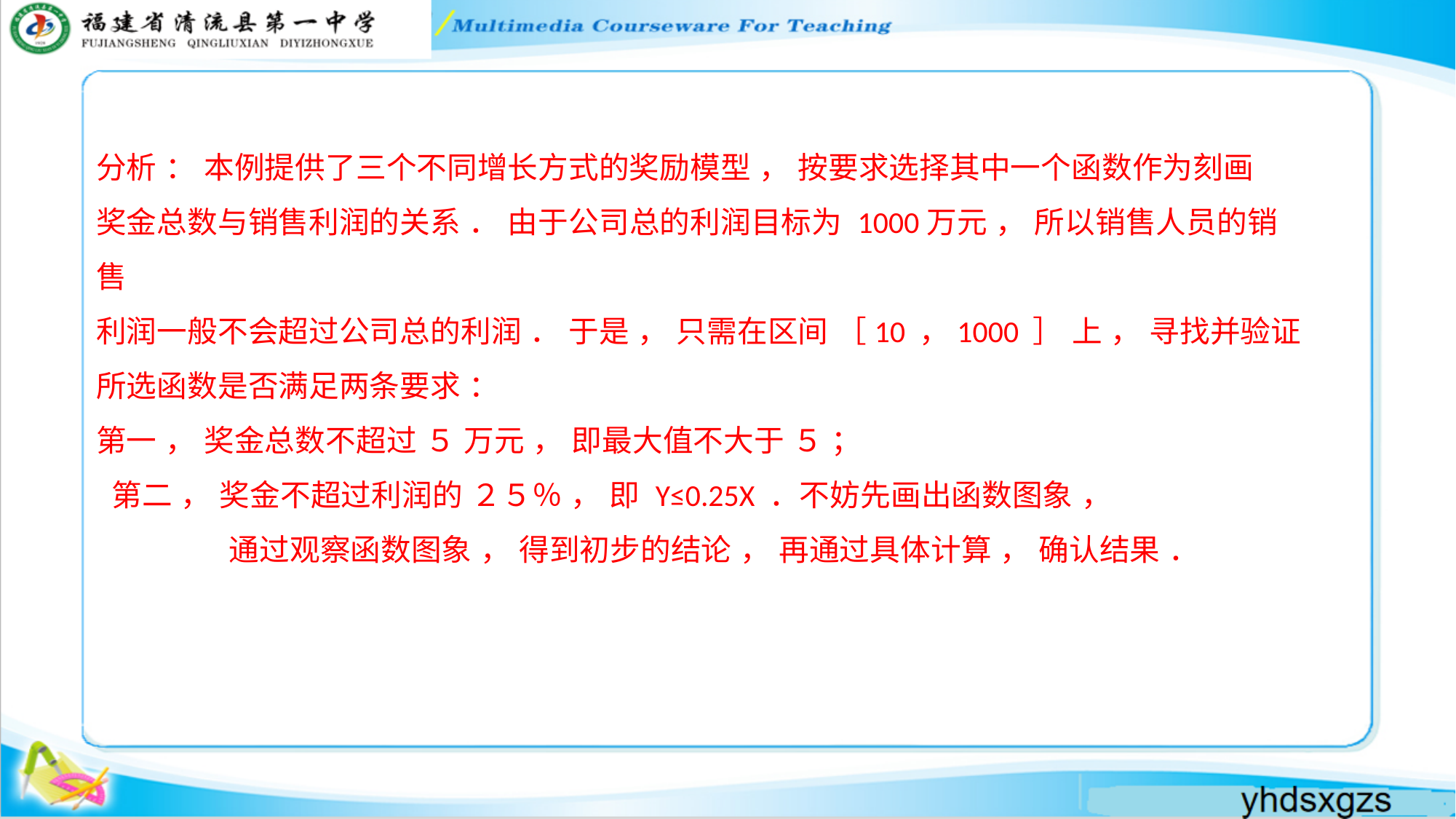

分析 ： 本例提供了三个不同增长方式的奖励模型 ， 按要求选择其中一个函数作为刻画
奖金总数与销售利润的关系 ． 由于公司总的利润目标为 1000万元 ， 所以销售人员的销售
利润一般不会超过公司总的利润 ． 于是 ， 只需在区间 ［10 ，1000 ］ 上 ， 寻找并验证所选函数是否满足两条要求 ：
第一 ， 奖金总数不超过 ５ 万元 ， 即最大值不大于 ５ ；
 第二 ， 奖金不超过利润的 ２５％ ， 即 Y≤0.25X ．不妨先画出函数图象 ，
               通过观察函数图象 ， 得到初步的结论 ， 再通过具体计算 ， 确认结果 ．